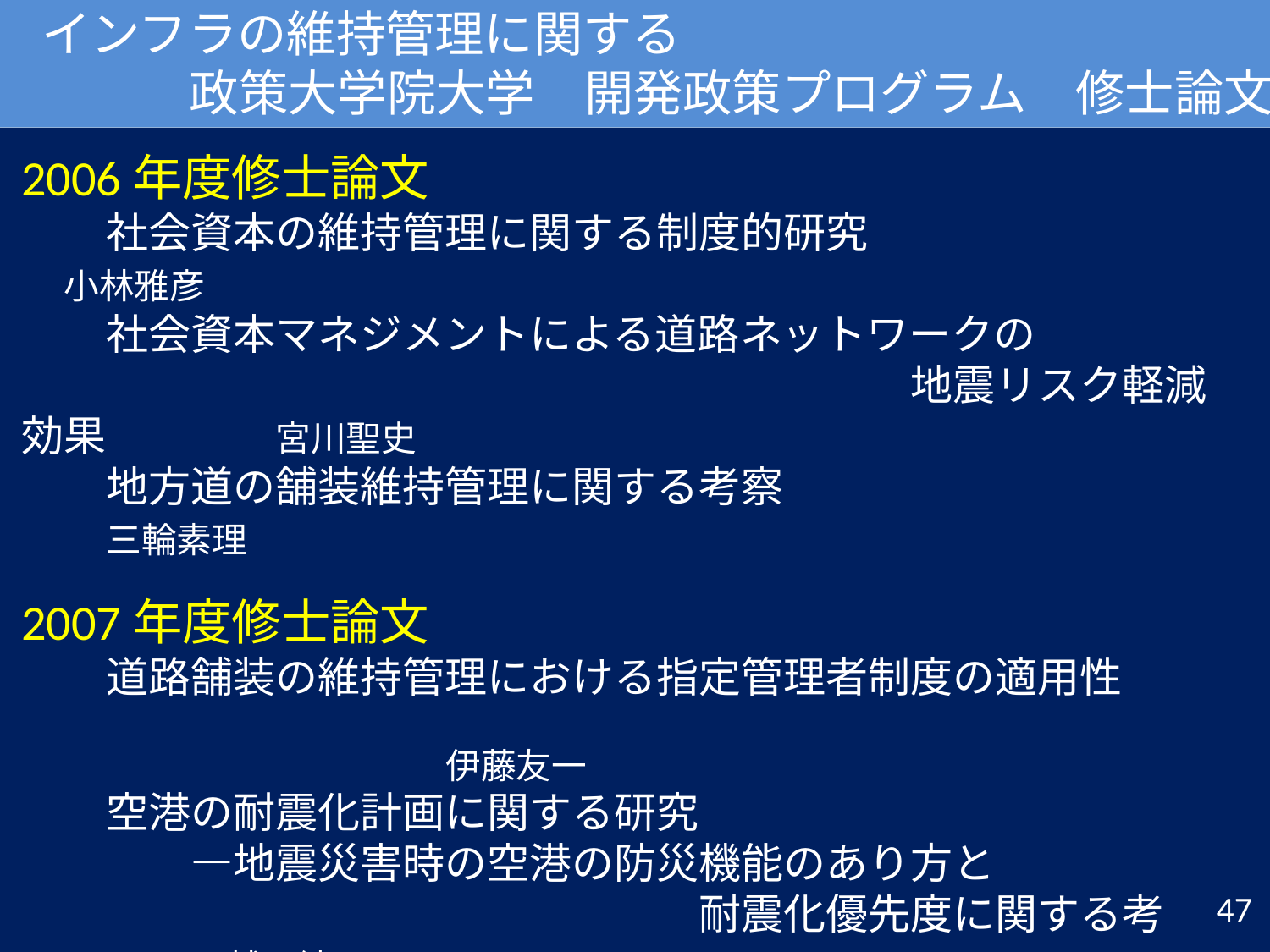

インフラの維持管理に関する
　　　　政策大学院大学　開発政策プログラム　修士論文
2006年度修士論文
　　社会資本の維持管理に関する制度的研究　　　　　　　　　小林雅彦
　　社会資本マネジメントによる道路ネットワークの
　　　　　　　　　　　　　　　　　　　　　地震リスク軽減効果　　　　宮川聖史
　　地方道の舗装維持管理に関する考察　　　　　　　　　　　　三輪素理
2007年度修士論文
　　道路舗装の維持管理における指定管理者制度の適用性
　　　　　　　　　　　　　　　　　　　　　　　　　　　　　　　　　　　　　　　　　　　　　　伊藤友一
　　空港の耐震化計画に関する研究
　　　　―地震災害時の空港の防災機能のあり方と
　　　　　　　　　　　　　　　　耐震化優先度に関する考察―　　　馬越正純
2008年度修士論文
　　山岳トンネルの維持管理段階におけるリスクの定量化        加藤隆
47